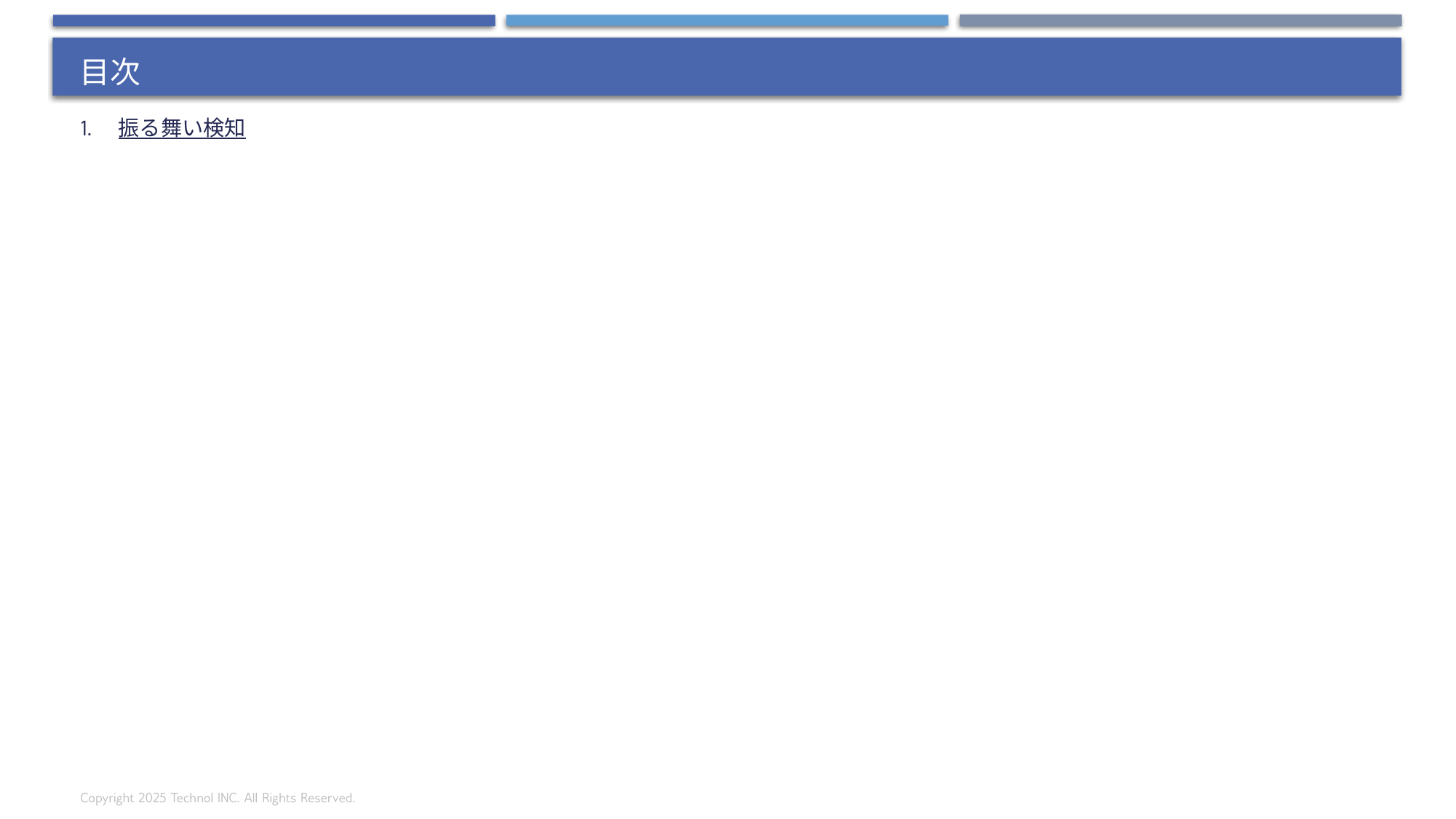

# 目次
1.　振る舞い検知
Copyright 2025 Technol INC. All Rights Reserved.